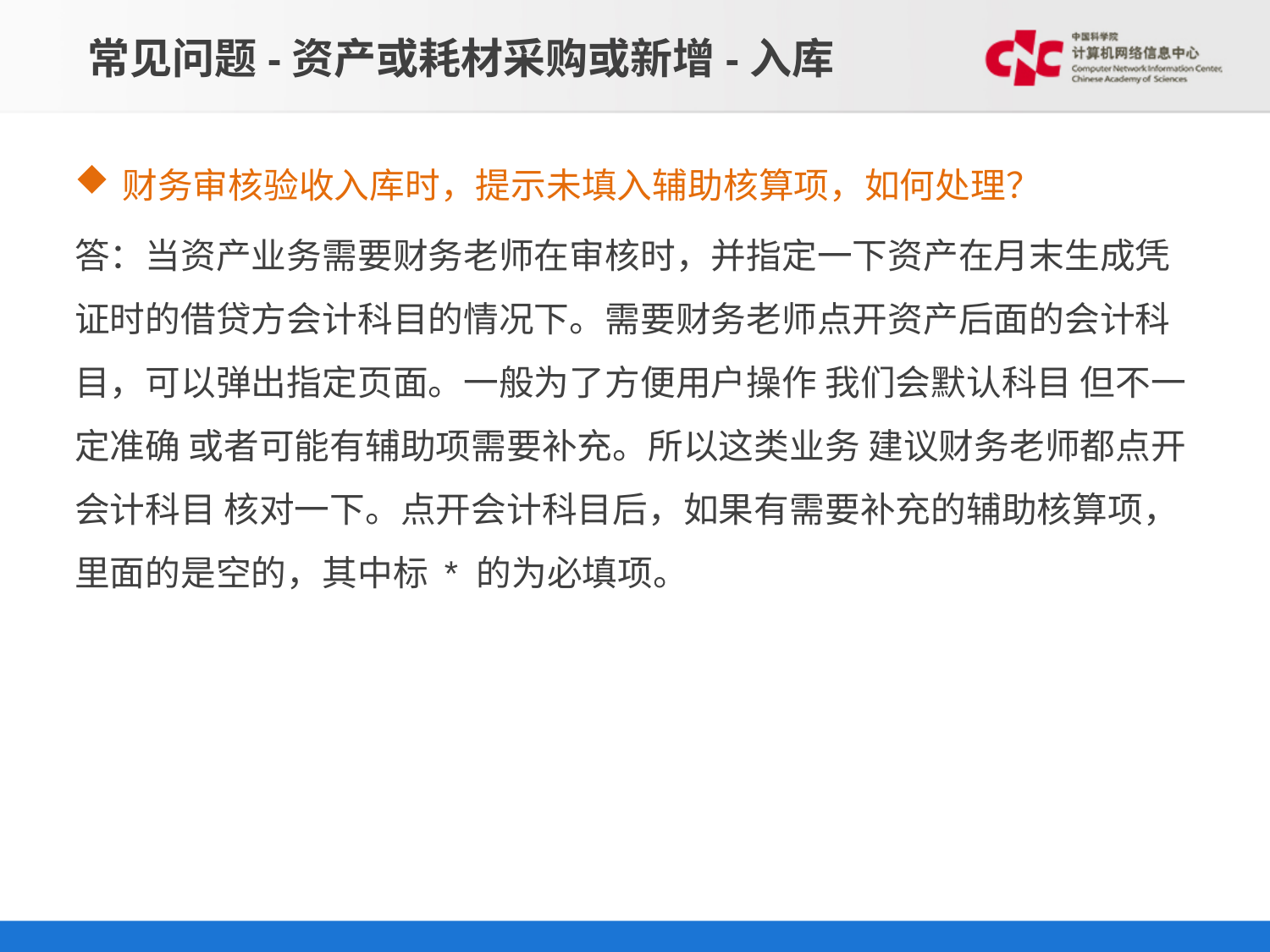

# 常见问题-资产或耗材采购或新增-入库
财务审核验收入库时，提示未填入辅助核算项，如何处理？
答：当资产业务需要财务老师在审核时，并指定一下资产在月末生成凭证时的借贷方会计科目的情况下。需要财务老师点开资产后面的会计科目，可以弹出指定页面。一般为了方便用户操作 我们会默认科目 但不一定准确 或者可能有辅助项需要补充。所以这类业务 建议财务老师都点开会计科目 核对一下。点开会计科目后，如果有需要补充的辅助核算项，里面的是空的，其中标 * 的为必填项。